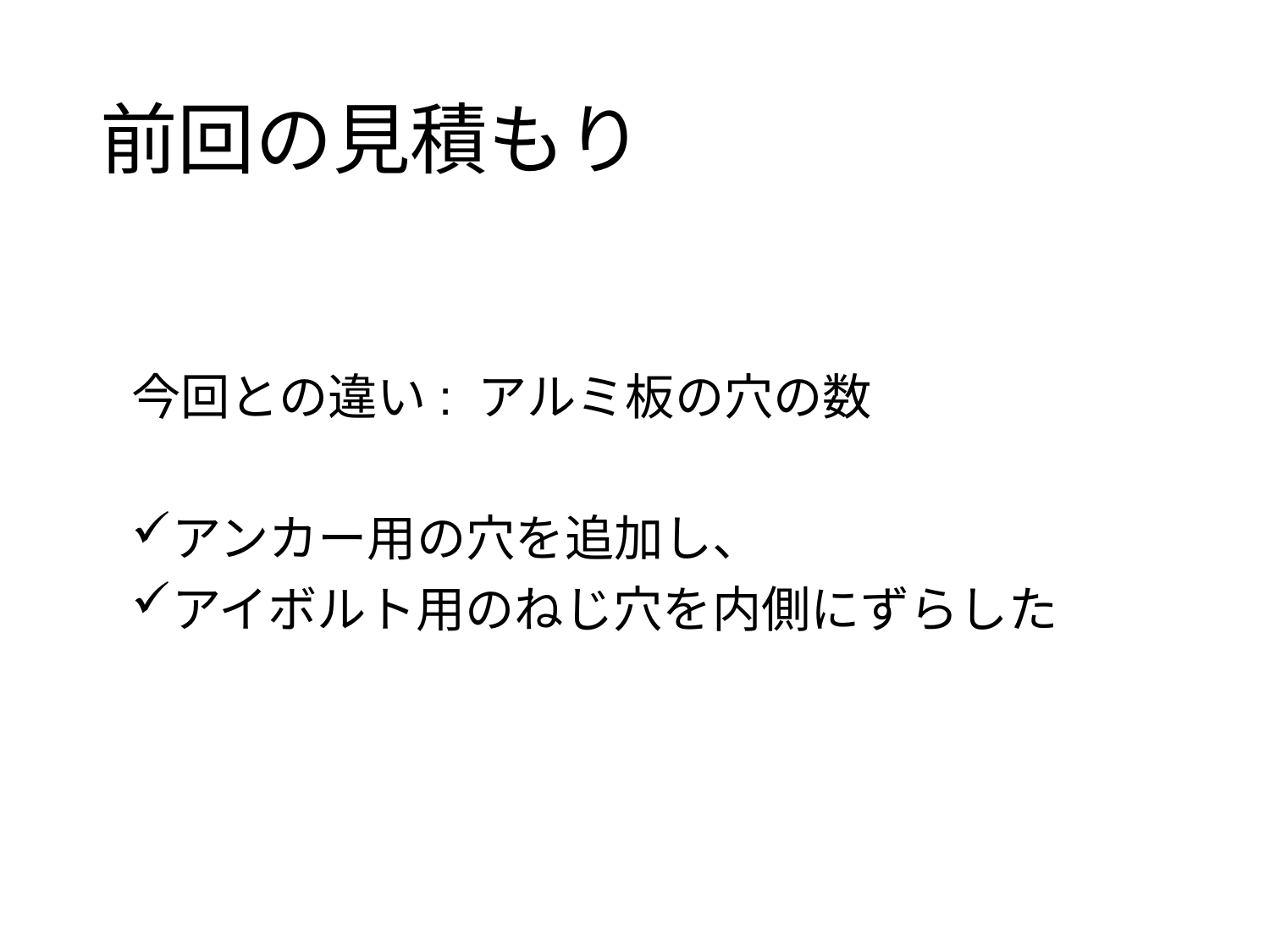

# 前回の見積もり
今回との違い: アルミ板の穴の数

アンカー用の穴を追加し、
アイボルト用のねじ穴を内側にずらした